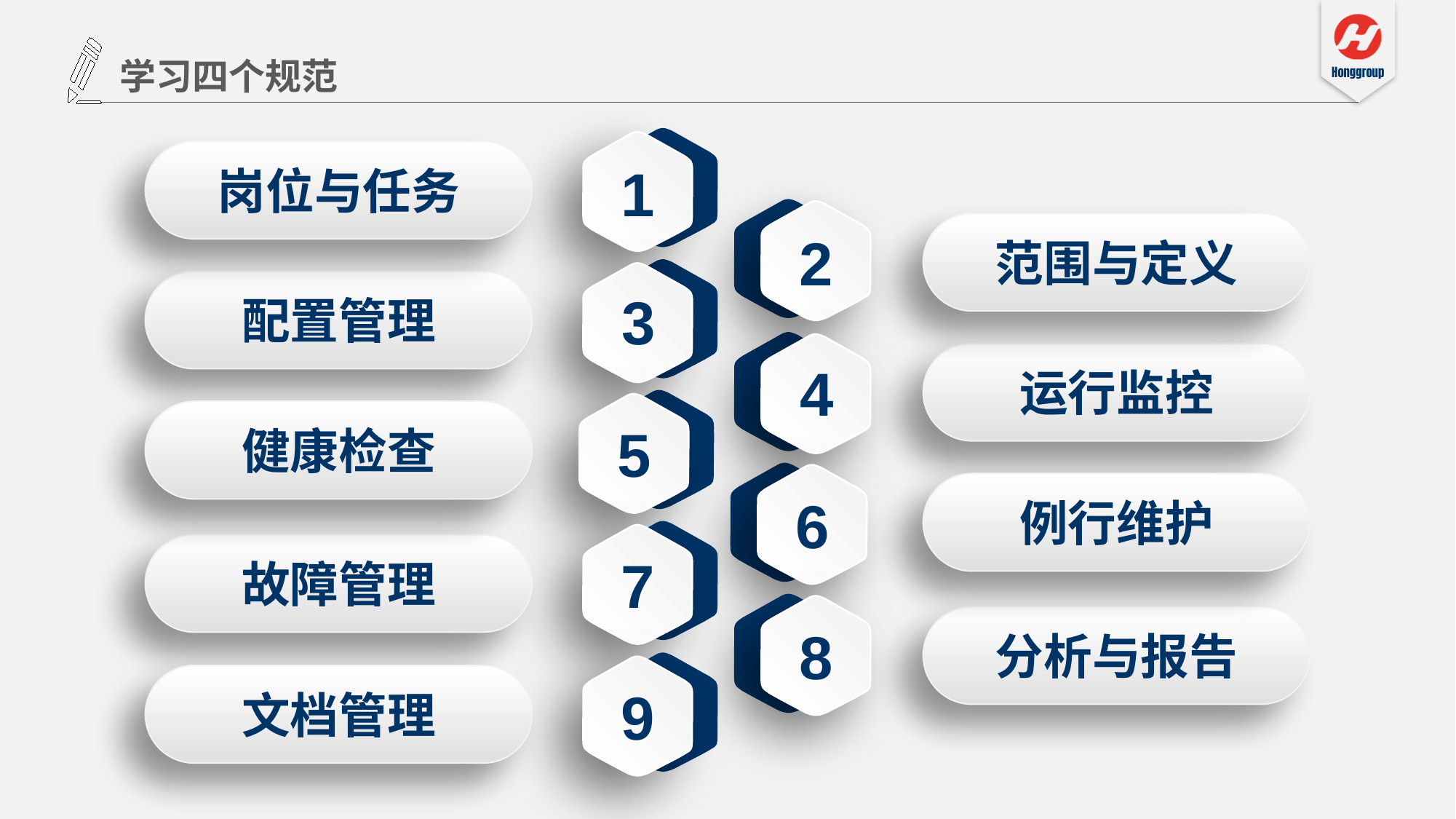

学习四个规范

1
岗位与任务

2
范围与定义

3
配置管理

4
运行监控

5
健康检查

6
例行维护

7
故障管理

8
分析与报告

9
文档管理